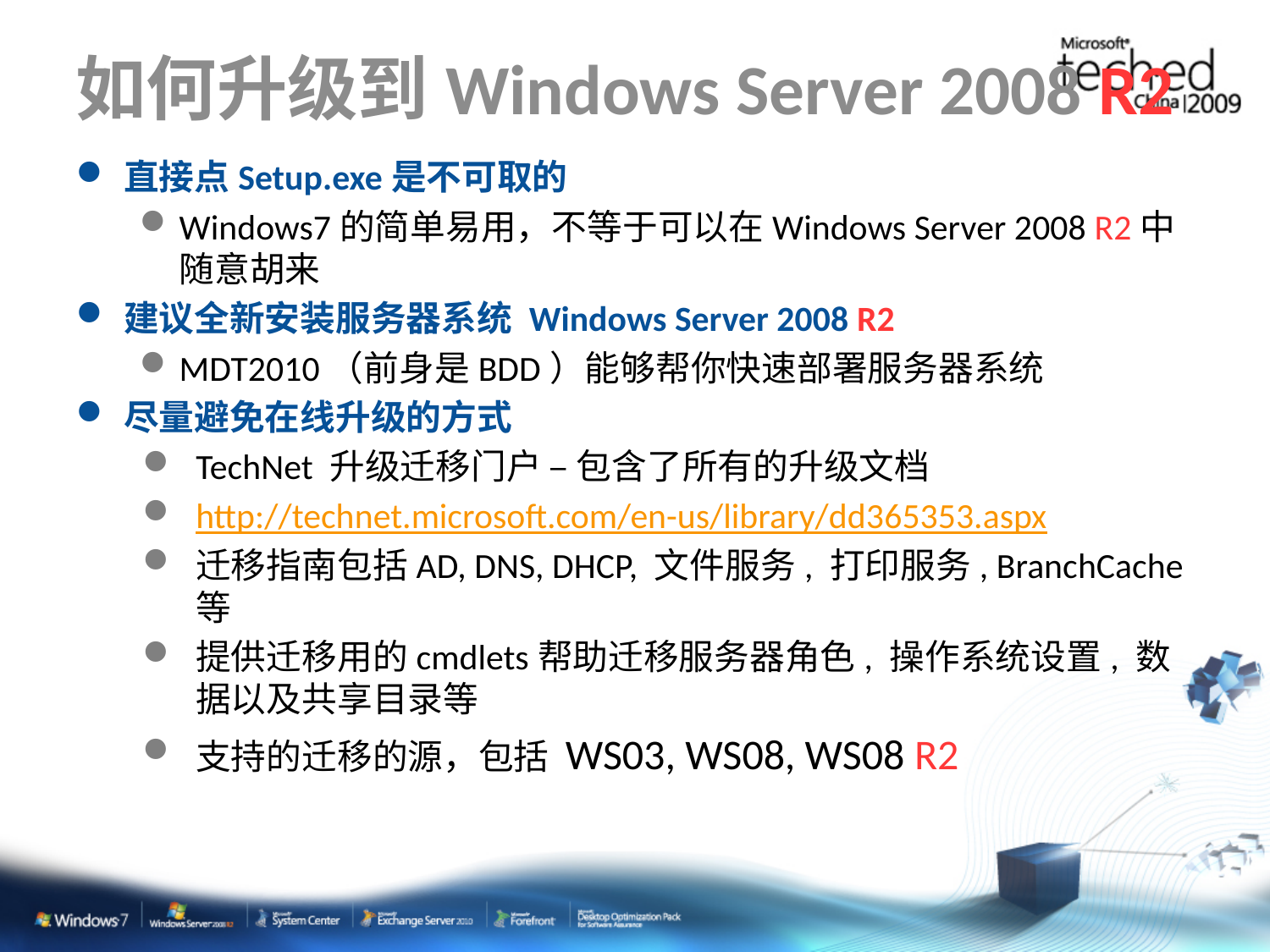

# 如何升级到Windows Server 2008 R2
直接点Setup.exe是不可取的
Windows7的简单易用，不等于可以在Windows Server 2008 R2中随意胡来
建议全新安装服务器系统 Windows Server 2008 R2
MDT2010（前身是BDD）能够帮你快速部署服务器系统
尽量避免在线升级的方式
TechNet 升级迁移门户 – 包含了所有的升级文档
http://technet.microsoft.com/en-us/library/dd365353.aspx
迁移指南包括AD, DNS, DHCP, 文件服务, 打印服务, BranchCache等
提供迁移用的cmdlets帮助迁移服务器角色, 操作系统设置, 数据以及共享目录等
支持的迁移的源，包括 WS03, WS08, WS08 R2